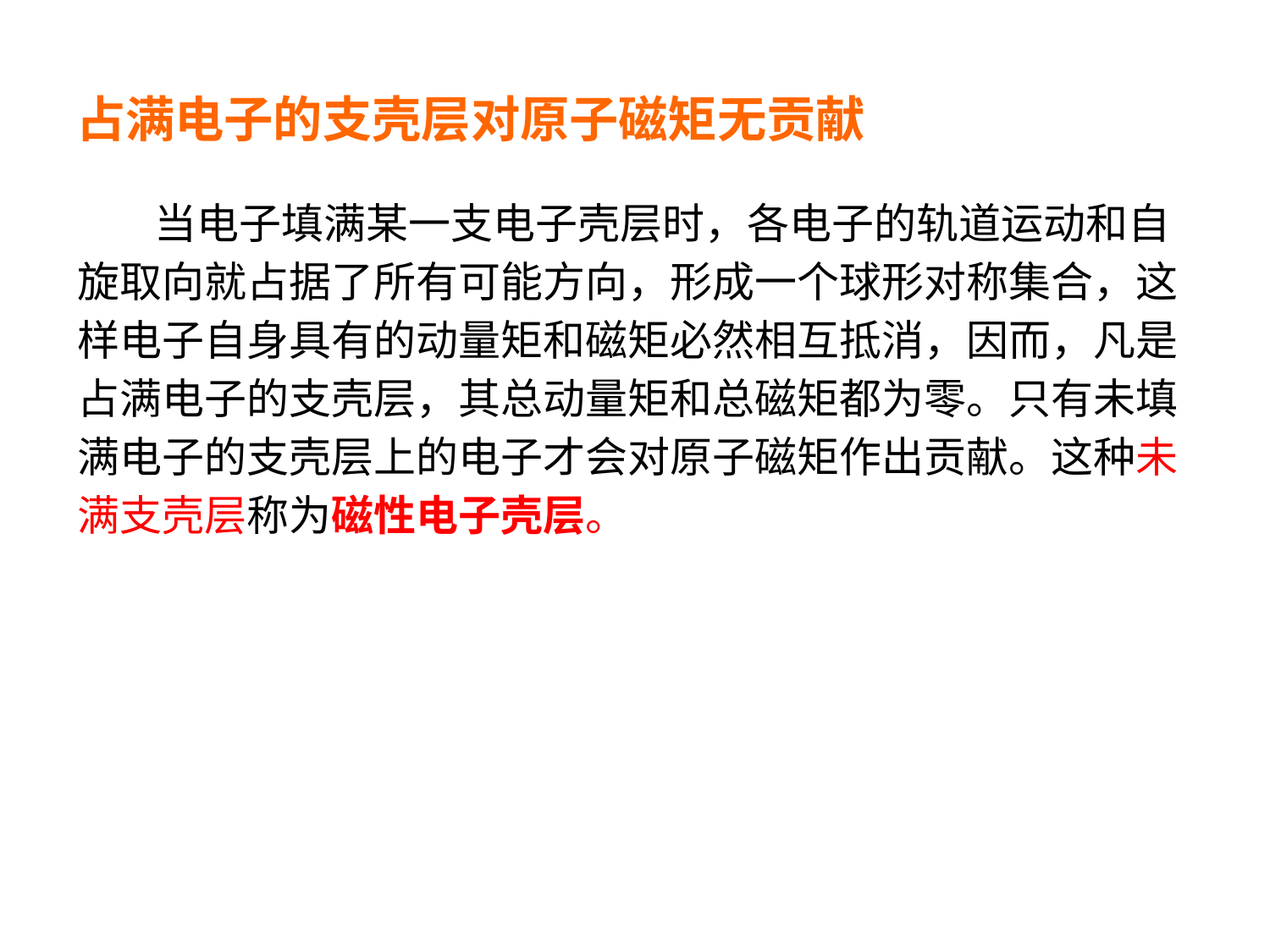

# 占满电子的支壳层对原子磁矩无贡献
       当电子填满某一支电子壳层时，各电子的轨道运动和自旋取向就占据了所有可能方向，形成一个球形对称集合，这样电子自身具有的动量矩和磁矩必然相互抵消，因而，凡是占满电子的支壳层，其总动量矩和总磁矩都为零。只有未填满电子的支壳层上的电子才会对原子磁矩作出贡献。这种未满支壳层称为磁性电子壳层。